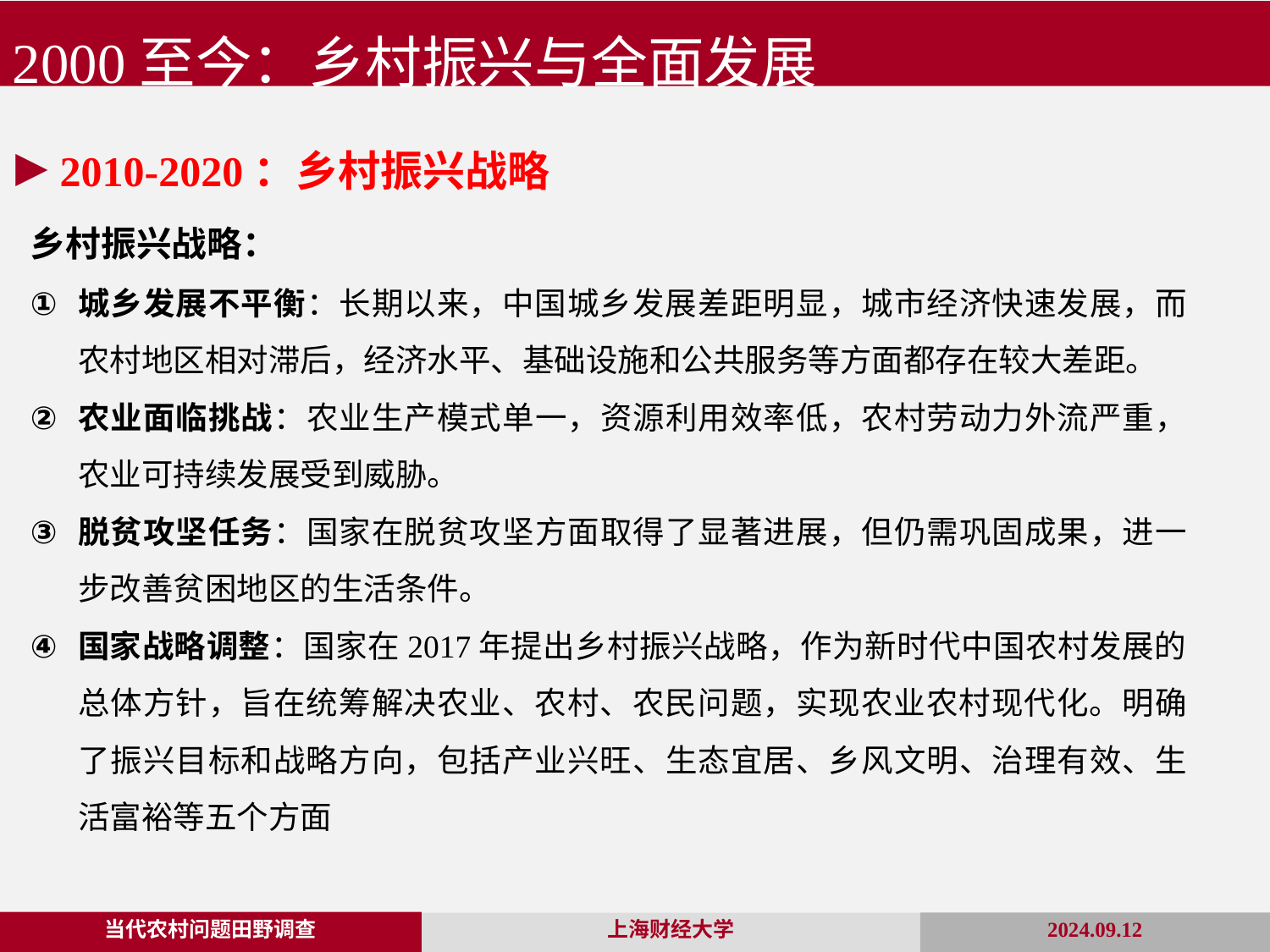

2000至今：乡村振兴与全面发展
2010-2020：乡村振兴战略
乡村振兴战略：
城乡发展不平衡：长期以来，中国城乡发展差距明显，城市经济快速发展，而农村地区相对滞后，经济水平、基础设施和公共服务等方面都存在较大差距。
农业面临挑战：农业生产模式单一，资源利用效率低，农村劳动力外流严重，农业可持续发展受到威胁。
脱贫攻坚任务：国家在脱贫攻坚方面取得了显著进展，但仍需巩固成果，进一步改善贫困地区的生活条件。
国家战略调整：国家在2017年提出乡村振兴战略，作为新时代中国农村发展的总体方针，旨在统筹解决农业、农村、农民问题，实现农业农村现代化。明确了振兴目标和战略方向，包括产业兴旺、生态宜居、乡风文明、治理有效、生活富裕等五个方面
当代农村问题田野调查
2024.09.12
上海财经大学